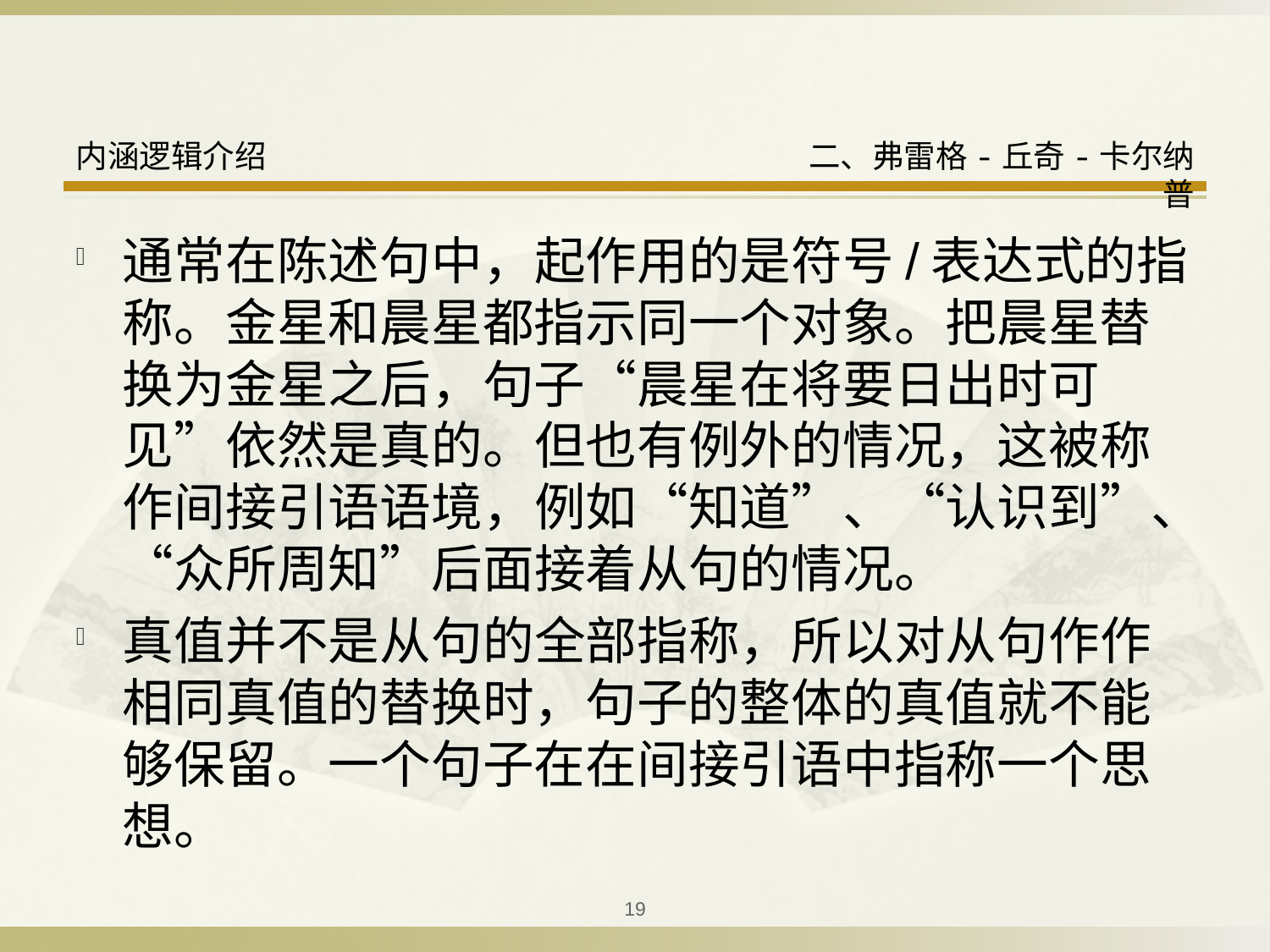

通常在陈述句中，起作用的是符号/表达式的指称。金星和晨星都指示同一个对象。把晨星替换为金星之后，句子“晨星在将要日出时可见”依然是真的。但也有例外的情况，这被称作间接引语语境，例如“知道”、“认识到”、“众所周知”后面接着从句的情况。
真值并不是从句的全部指称，所以对从句作作相同真值的替换时，句子的整体的真值就不能够保留。一个句子在在间接引语中指称一个思想。

19